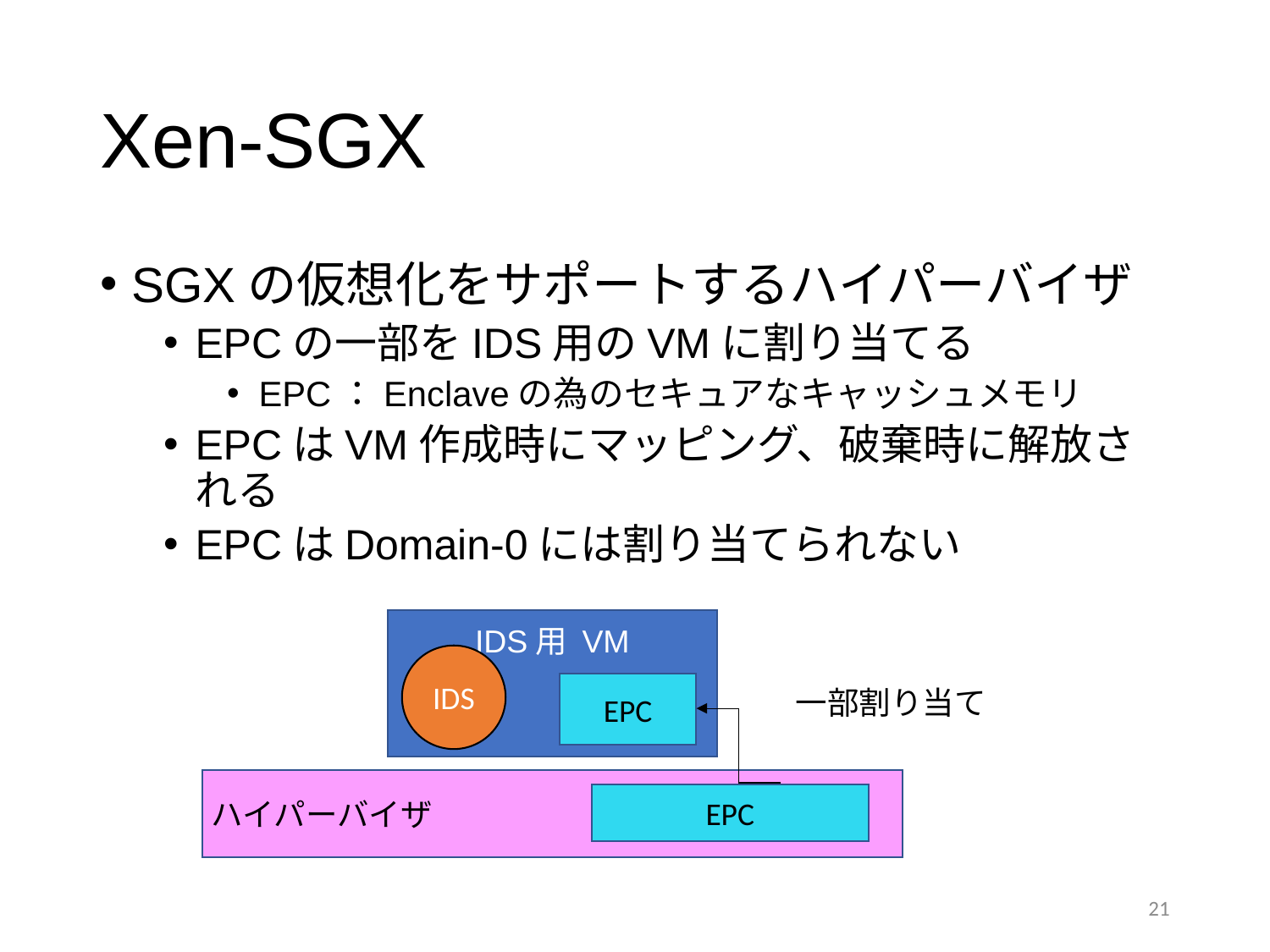

# Xen-SGX
SGXの仮想化をサポートするハイパーバイザ
EPCの一部をIDS用のVMに割り当てる
EPC：Enclaveの為のセキュアなキャッシュメモリ
EPCはVM作成時にマッピング、破棄時に解放される
EPCはDomain-0には割り当てられない

IDS用 VM

IDS
EPC
一部割り当て
ハイパーバイザ
EPC
21